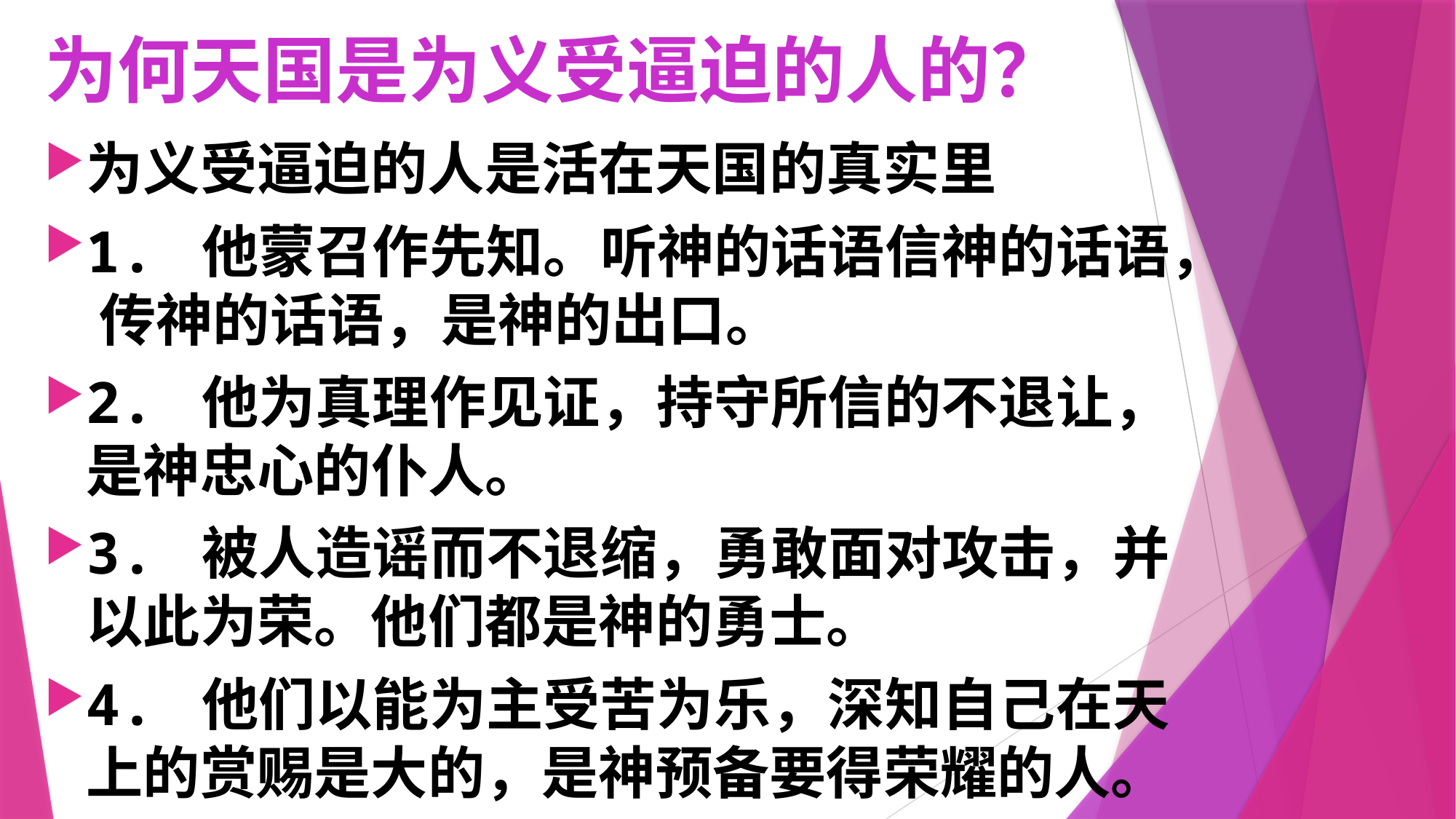

# 为何天国是为义受逼迫的人的？
为义受逼迫的人是活在天国的真实里
1. 他蒙召作先知。听神的话语信神的话语， 传神的话语，是神的出口。
2. 他为真理作见证，持守所信的不退让，是神忠心的仆人。
3. 被人造谣而不退缩，勇敢面对攻击，并以此为荣。他们都是神的勇士。
4. 他们以能为主受苦为乐，深知自己在天上的赏赐是大的，是神预备要得荣耀的人。